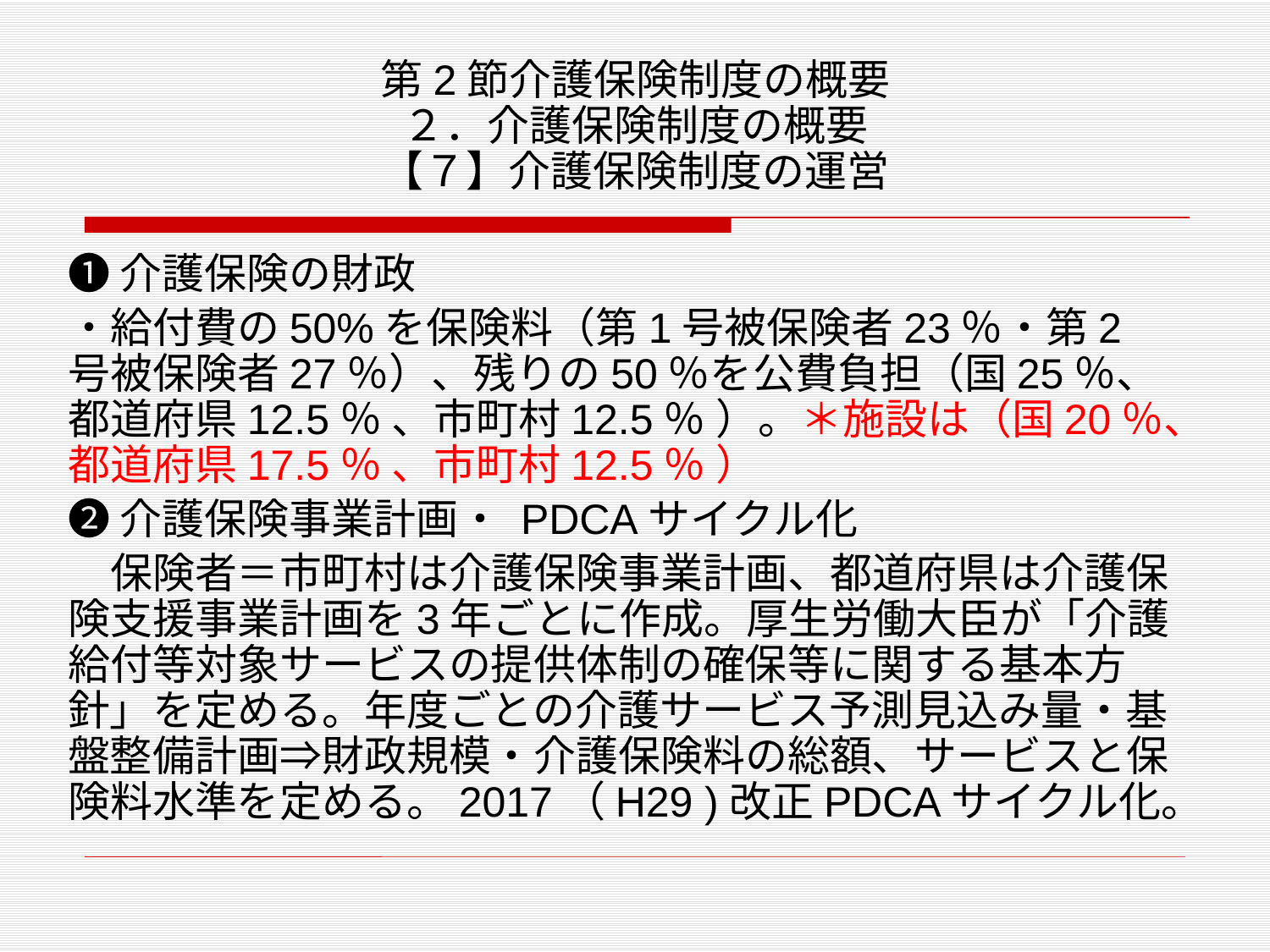

# 第2節介護保険制度の概要 ２．介護保険制度の概要 【７】介護保険制度の運営
❶介護保険の財政
・給付費の50%を保険料（第1号被保険者23％・第2号被保険者27％）、残りの50％を公費負担（国25％、都道府県12.5％ 、市町村12.5％ ）。＊施設は（国20％、都道府県17.5％ 、市町村12.5％ ）
❷介護保険事業計画・ PDCAサイクル化
　保険者＝市町村は介護保険事業計画、都道府県は介護保険支援事業計画を3年ごとに作成。厚生労働大臣が「介護給付等対象サービスの提供体制の確保等に関する基本方針」を定める。年度ごとの介護サービス予測見込み量・基盤整備計画⇒財政規模・介護保険料の総額、サービスと保険料水準を定める。2017（H29 )改正PDCAサイクル化。